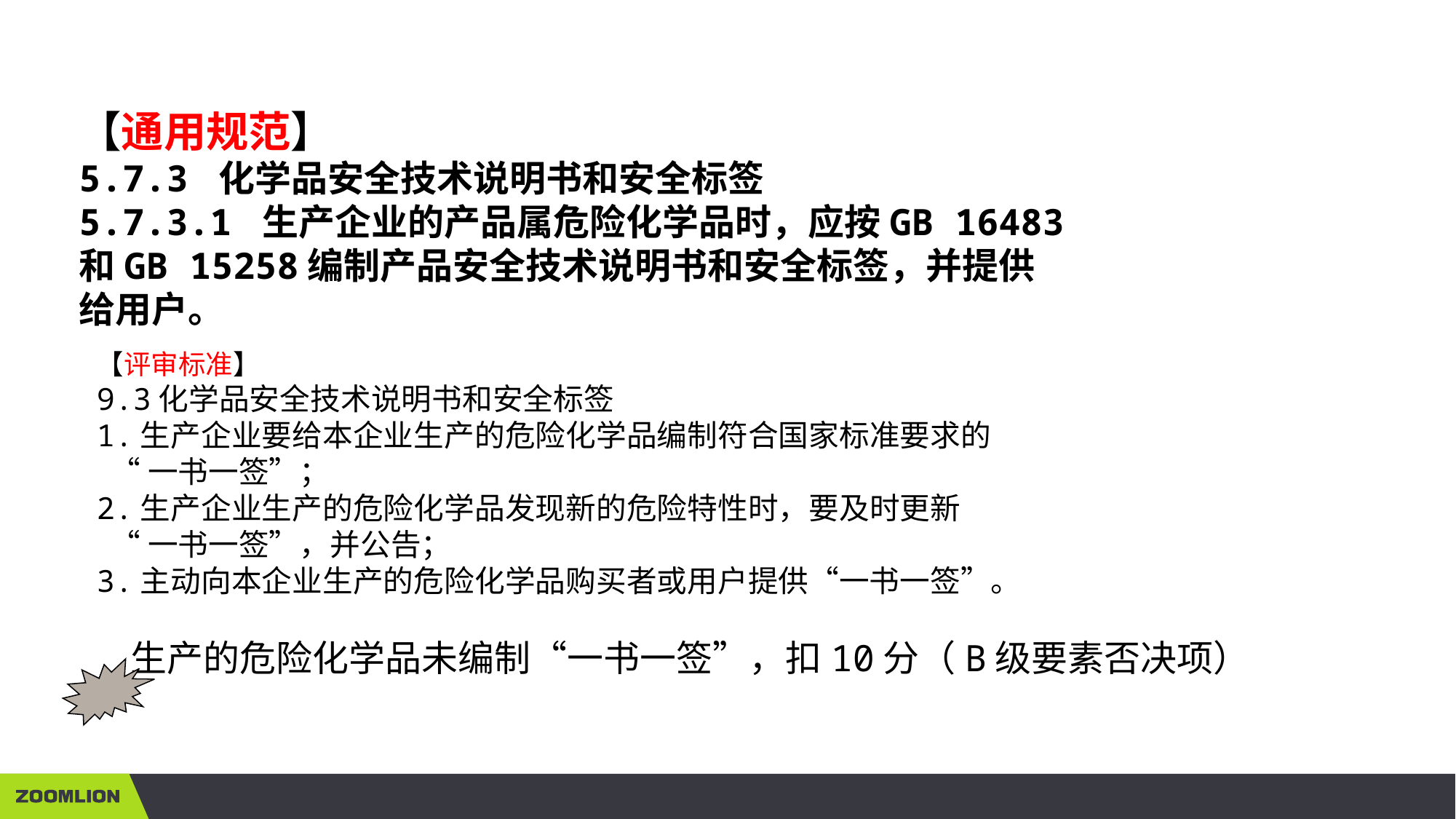

【通用规范】
5.7.3 化学品安全技术说明书和安全标签
5.7.3.1 生产企业的产品属危险化学品时，应按GB 16483
和GB 15258编制产品安全技术说明书和安全标签，并提供
给用户。

【评审标准】
9.3化学品安全技术说明书和安全标签
1.生产企业要给本企业生产的危险化学品编制符合国家标准要求的
  “一书一签”；
2.生产企业生产的危险化学品发现新的危险特性时，要及时更新
  “一书一签”，并公告；
3.主动向本企业生产的危险化学品购买者或用户提供“一书一签”。

    生产的危险化学品未编制“一书一签”，扣10分（B级要素否决项）